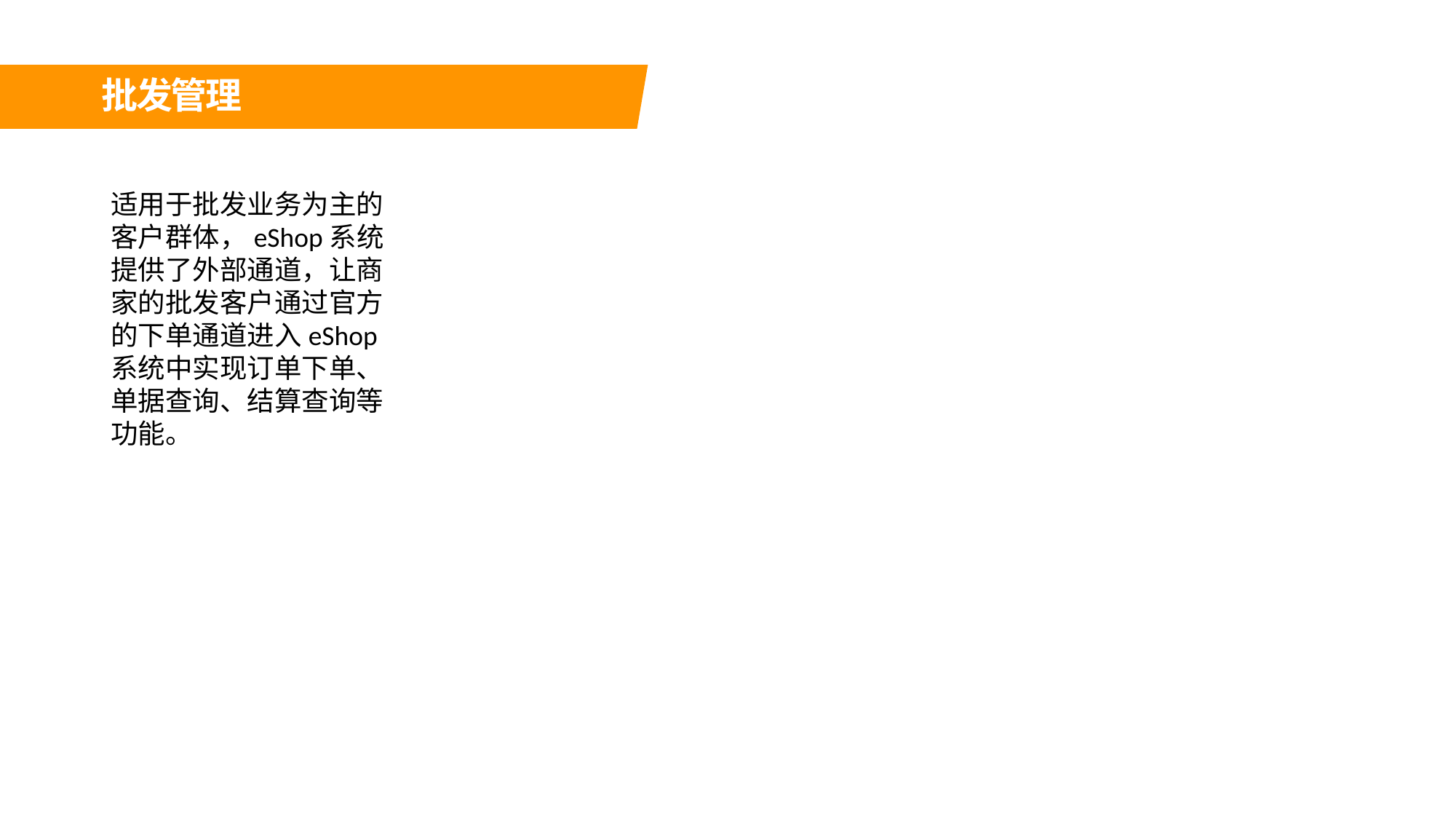

批发管理

适用于批发业务为主的客户群体，eShop系统提供了外部通道，让商家的批发客户通过官方的下单通道进入eShop系统中实现订单下单、单据查询、结算查询等功能。